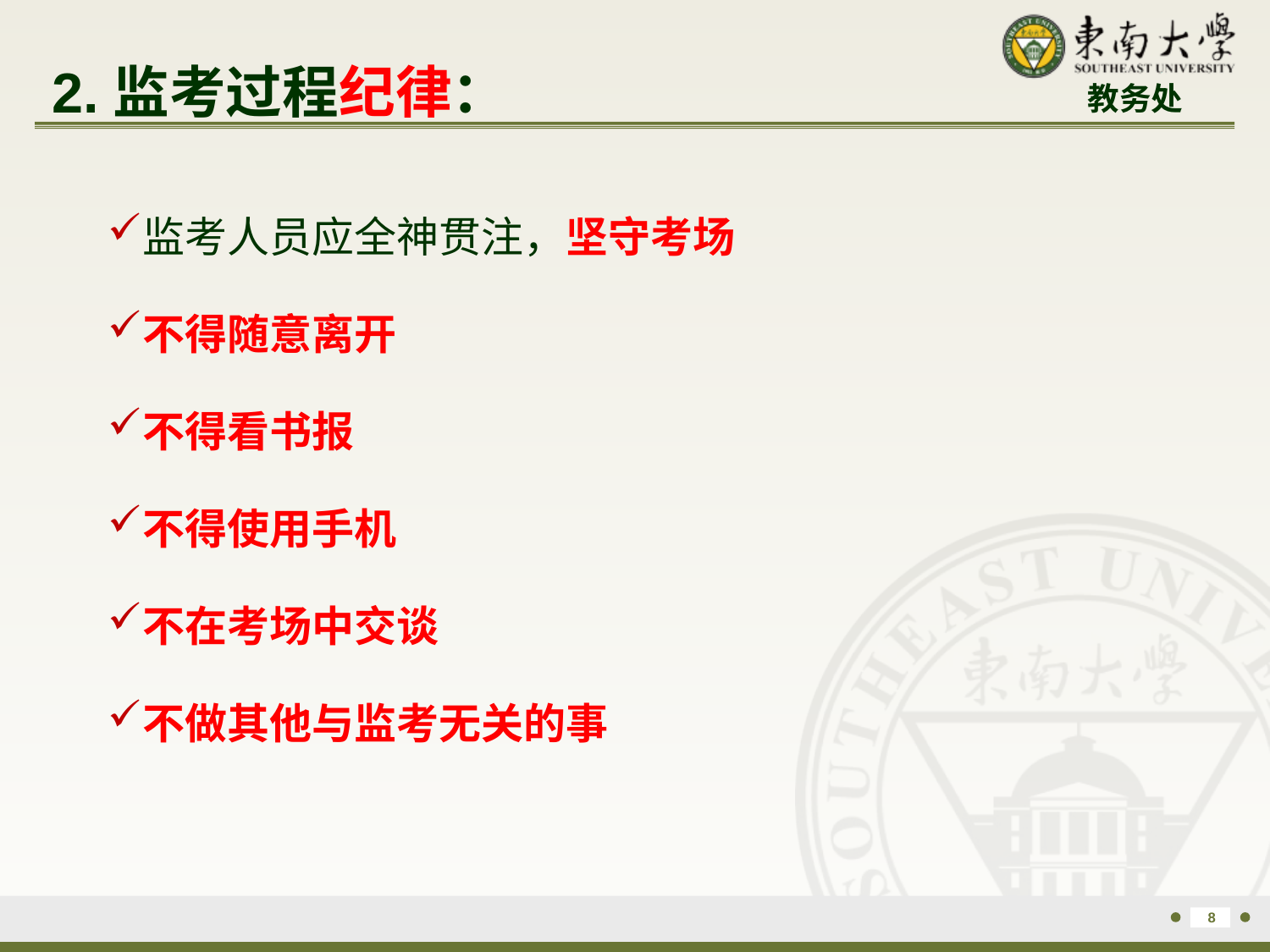

2.监考过程纪律：
监考人员应全神贯注，坚守考场
不得随意离开
不得看书报
不得使用手机
不在考场中交谈
不做其他与监考无关的事
8